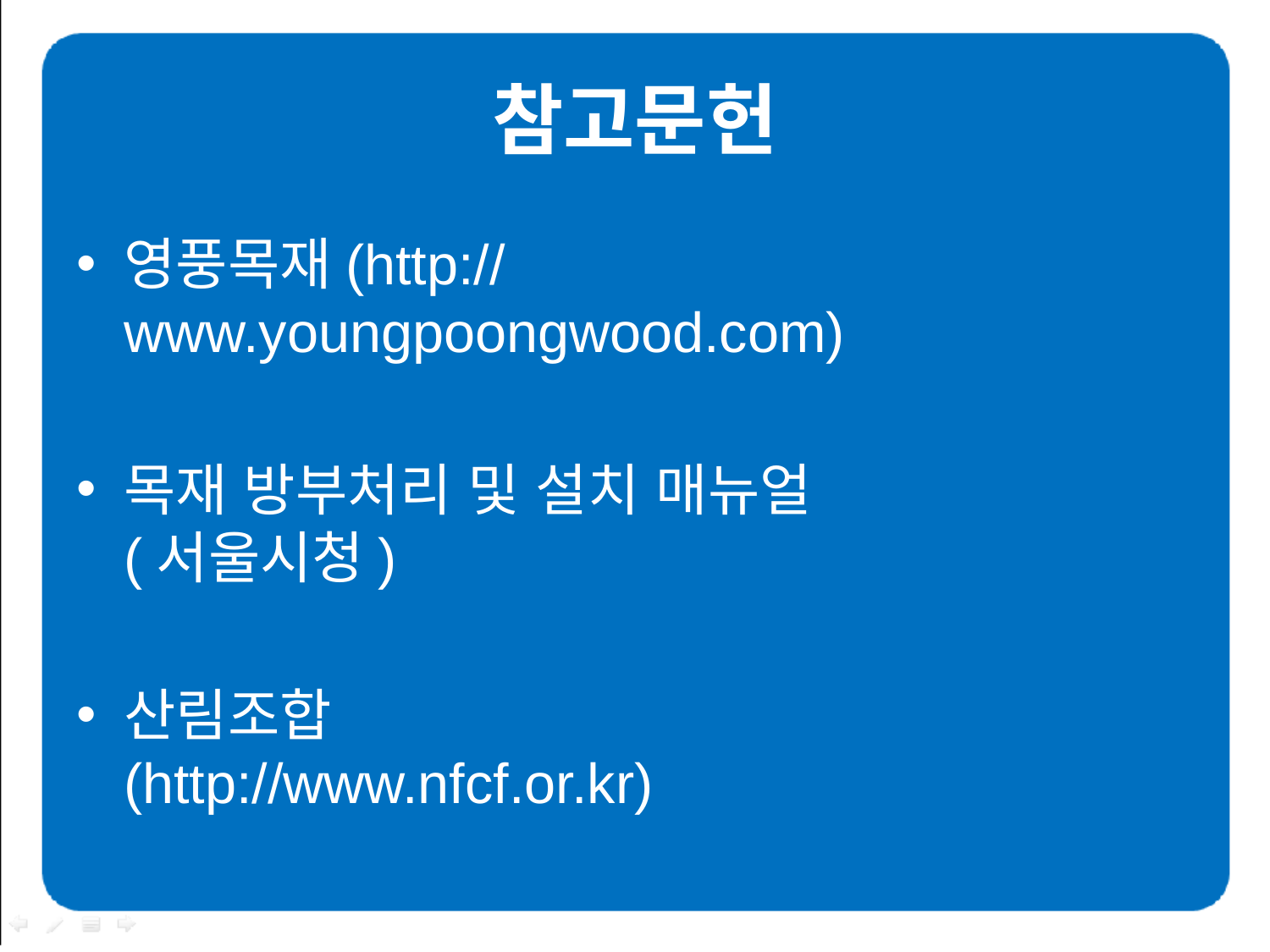

# 참고문헌
영풍목재(http://www.youngpoongwood.com)

목재 방부처리 및 설치 매뉴얼
(서울시청)

산림조합
(http://www.nfcf.or.kr)